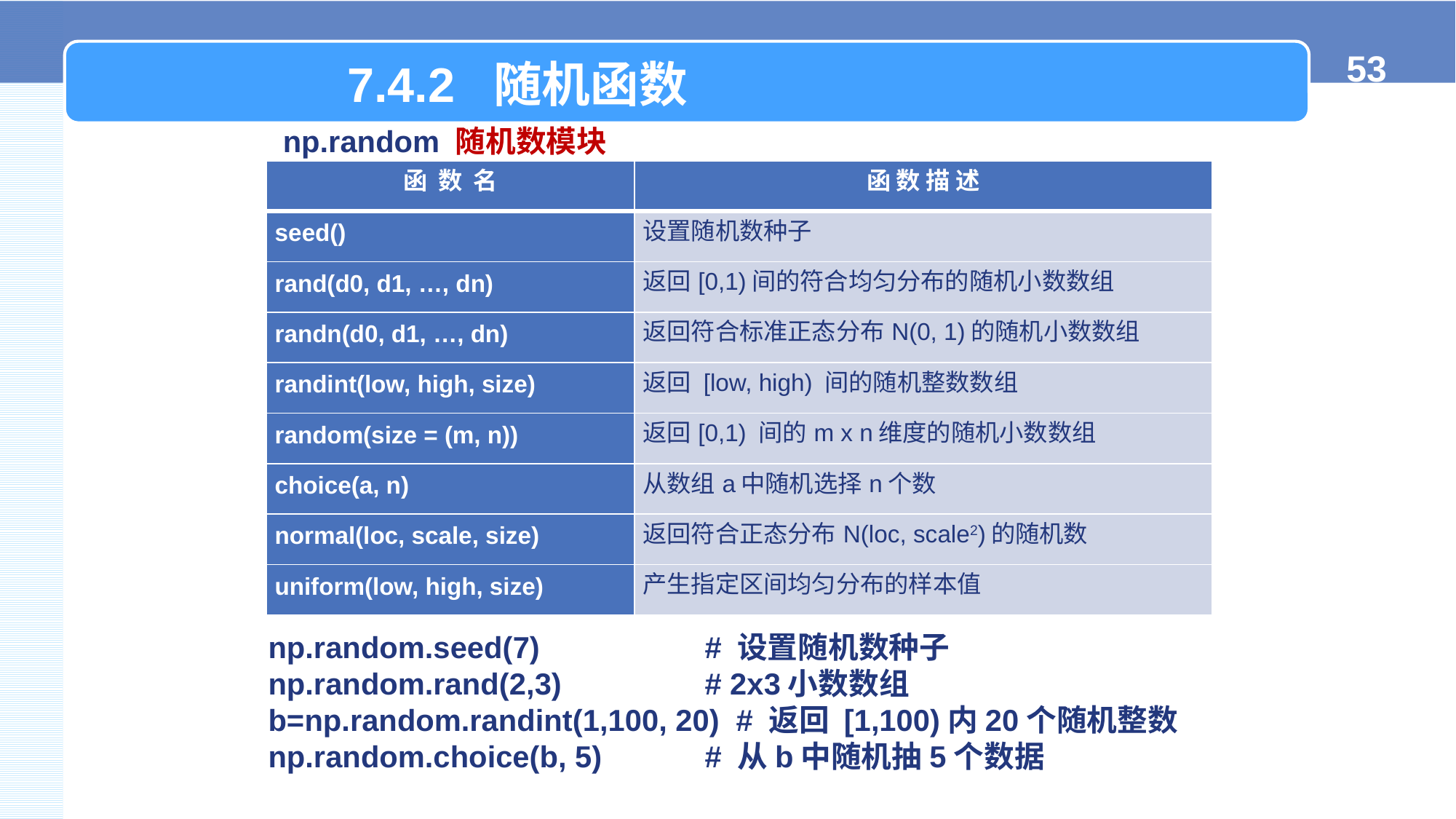

7.4.2  随机函数
np.random 随机数模块
| 函 数 名 | 函 数 描 述 |
| --- | --- |
| seed() | 设置随机数种子 |
| rand(d0, d1, …, dn) | 返回[0,1)间的符合均匀分布的随机小数数组 |
| randn(d0, d1, …, dn) | 返回符合标准正态分布N(0, 1)的随机小数数组 |
| randint(low, high, size) | 返回 [low, high) 间的随机整数数组 |
| random(size = (m, n)) | 返回[0,1) 间的m x n维度的随机小数数组 |
| choice(a, n) | 从数组a中随机选择n个数 |
| normal(loc, scale, size) | 返回符合正态分布N(loc, scale2)的随机数 |
| uniform(low, high, size) | 产生指定区间均匀分布的样本值 |
np.random.seed(7)  		# 设置随机数种子
np.random.rand(2,3)  		# 2x3小数数组
b=np.random.randint(1,100, 20)  # 返回 [1,100)内20个随机整数
np.random.choice(b, 5)	# 从b中随机抽5个数据